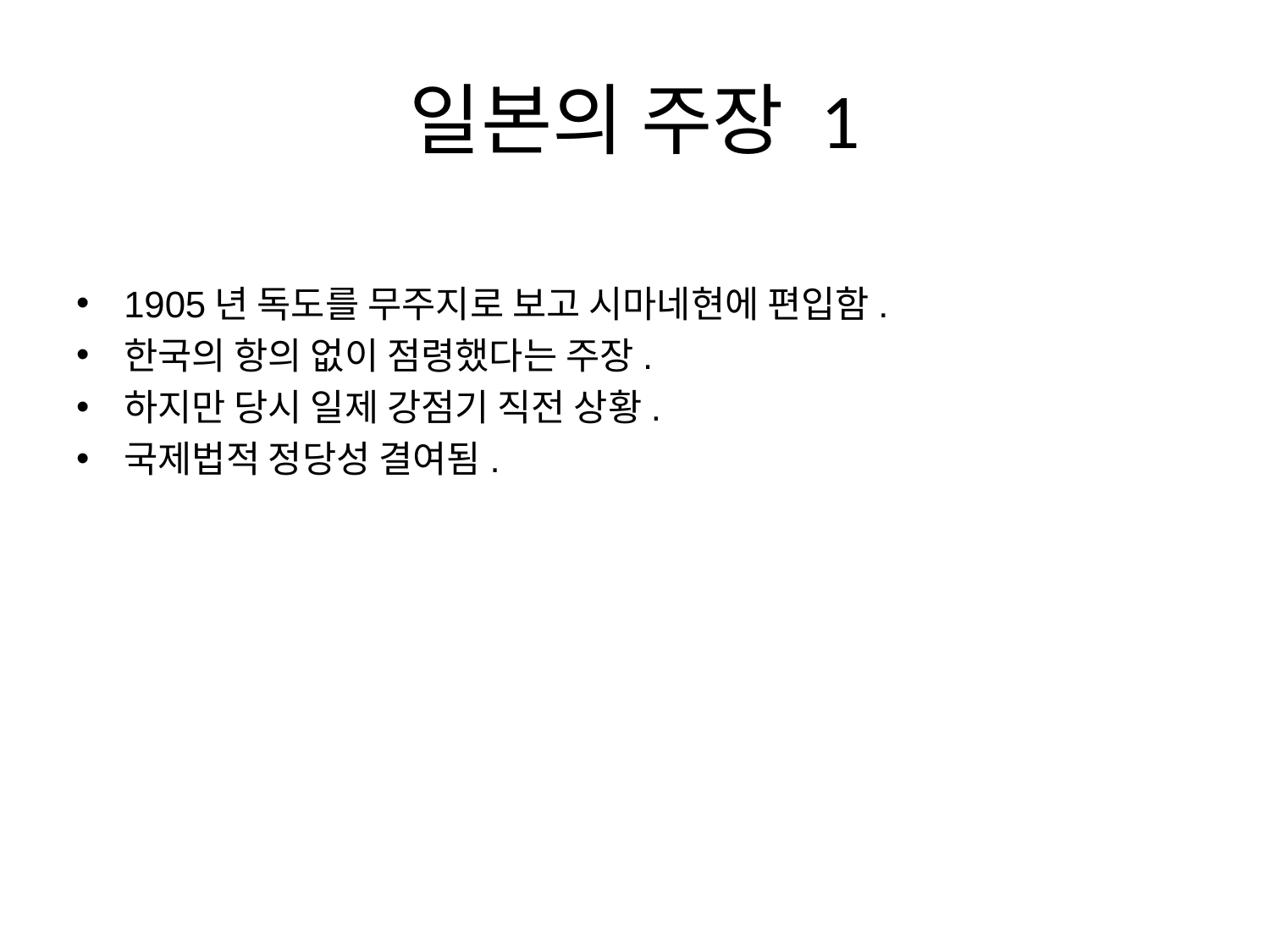

# 일본의 주장 1

1905년 독도를 무주지로 보고 시마네현에 편입함.
한국의 항의 없이 점령했다는 주장.
하지만 당시 일제 강점기 직전 상황.
국제법적 정당성 결여됨.